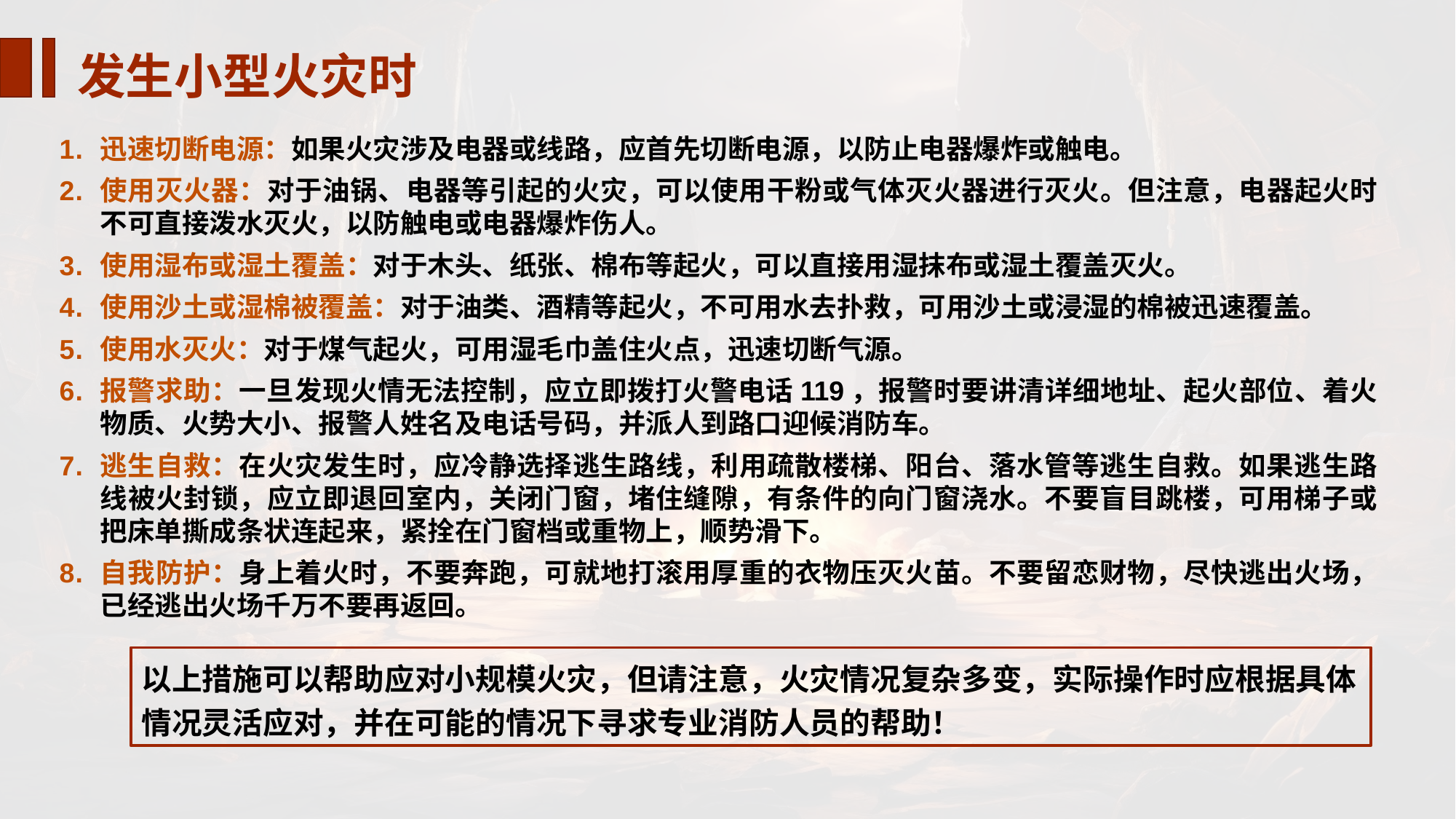

发生小型火灾时

迅速切断电源：如果火灾涉及电器或线路，应首先切断电源，以防止电器爆炸或触电。
使用灭火器：对于油锅、电器等引起的火灾，可以使用干粉或气体灭火器进行灭火。但注意，电器起火时不可直接泼水灭火，以防触电或电器爆炸伤人。
使用湿布或湿土覆盖：对于木头、纸张、棉布等起火，可以直接用湿抹布或湿土覆盖灭火。
使用沙土或湿棉被覆盖：对于油类、酒精等起火，不可用水去扑救，可用沙土或浸湿的棉被迅速覆盖。
使用水灭火：对于煤气起火，可用湿毛巾盖住火点，迅速切断气源。
报警求助：一旦发现火情无法控制，应立即拨打火警电话119，报警时要讲清详细地址、起火部位、着火物质、火势大小、报警人姓名及电话号码，并派人到路口迎候消防车。
逃生自救：在火灾发生时，应冷静选择逃生路线，利用疏散楼梯、阳台、落水管等逃生自救。如果逃生路线被火封锁，应立即退回室内，关闭门窗，堵住缝隙，有条件的向门窗浇水。不要盲目跳楼，可用梯子或把床单撕成条状连起来，紧拴在门窗档或重物上，顺势滑下。
自我防护：身上着火时，不要奔跑，可就地打滚用厚重的衣物压灭火苗。不要留恋财物，尽快逃出火场，已经逃出火场千万不要再返回。
以上措施可以帮助应对小规模火灾，但请注意，火灾情况复杂多变，实际操作时应根据具体情况灵活应对，并在可能的情况下寻求专业消防人员的帮助！
19